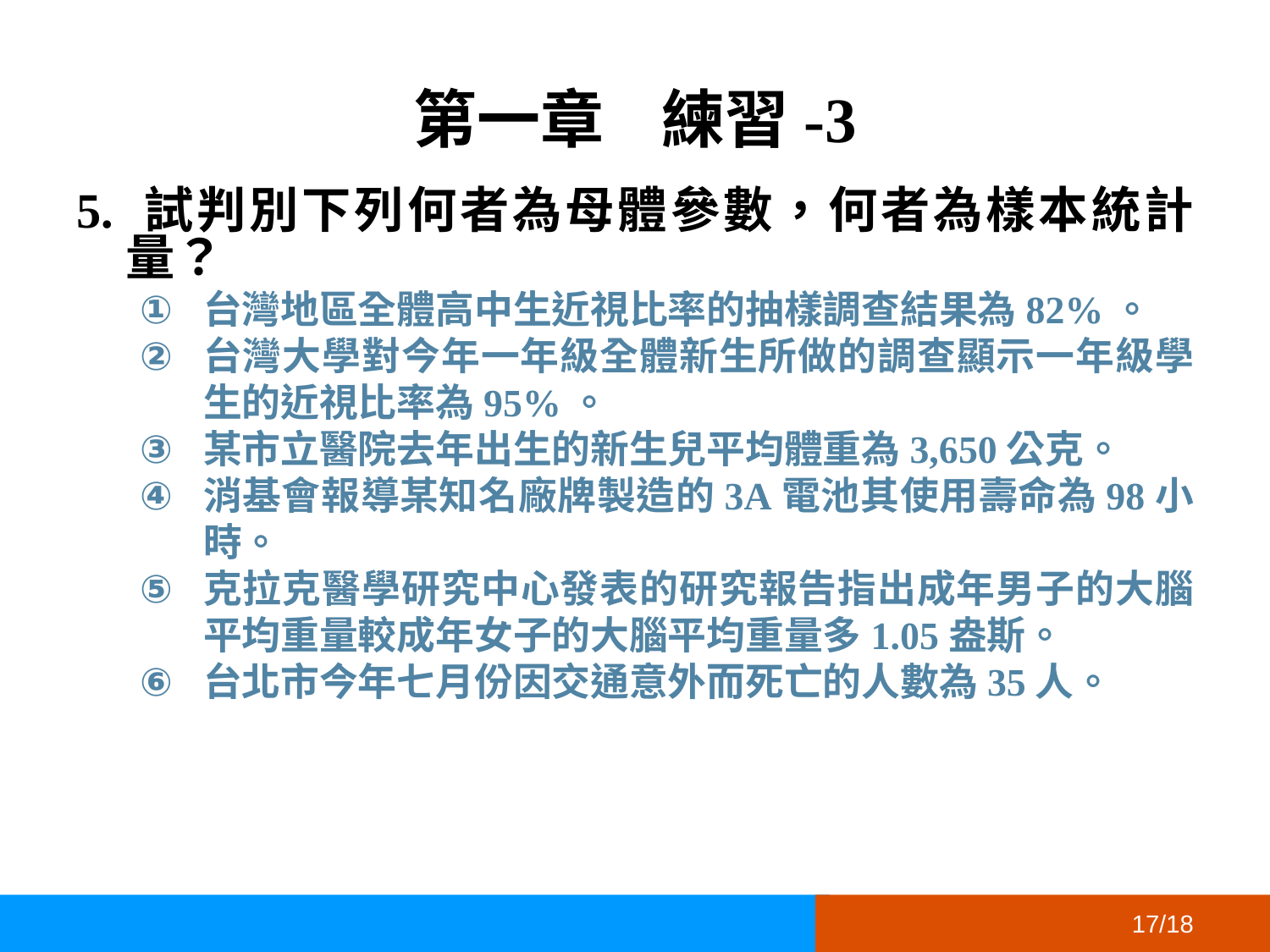

# 第一章    練習-3
5. 試判別下列何者為母體參數，何者為樣本統計量？
台灣地區全體高中生近視比率的抽樣調查結果為82%。
台灣大學對今年一年級全體新生所做的調查顯示一年級學生的近視比率為95%。
某市立醫院去年出生的新生兒平均體重為3,650公克。
消基會報導某知名廠牌製造的3A電池其使用壽命為98小時。
克拉克醫學研究中心發表的研究報告指出成年男子的大腦平均重量較成年女子的大腦平均重量多1.05盎斯。
台北市今年七月份因交通意外而死亡的人數為35人。

17/18